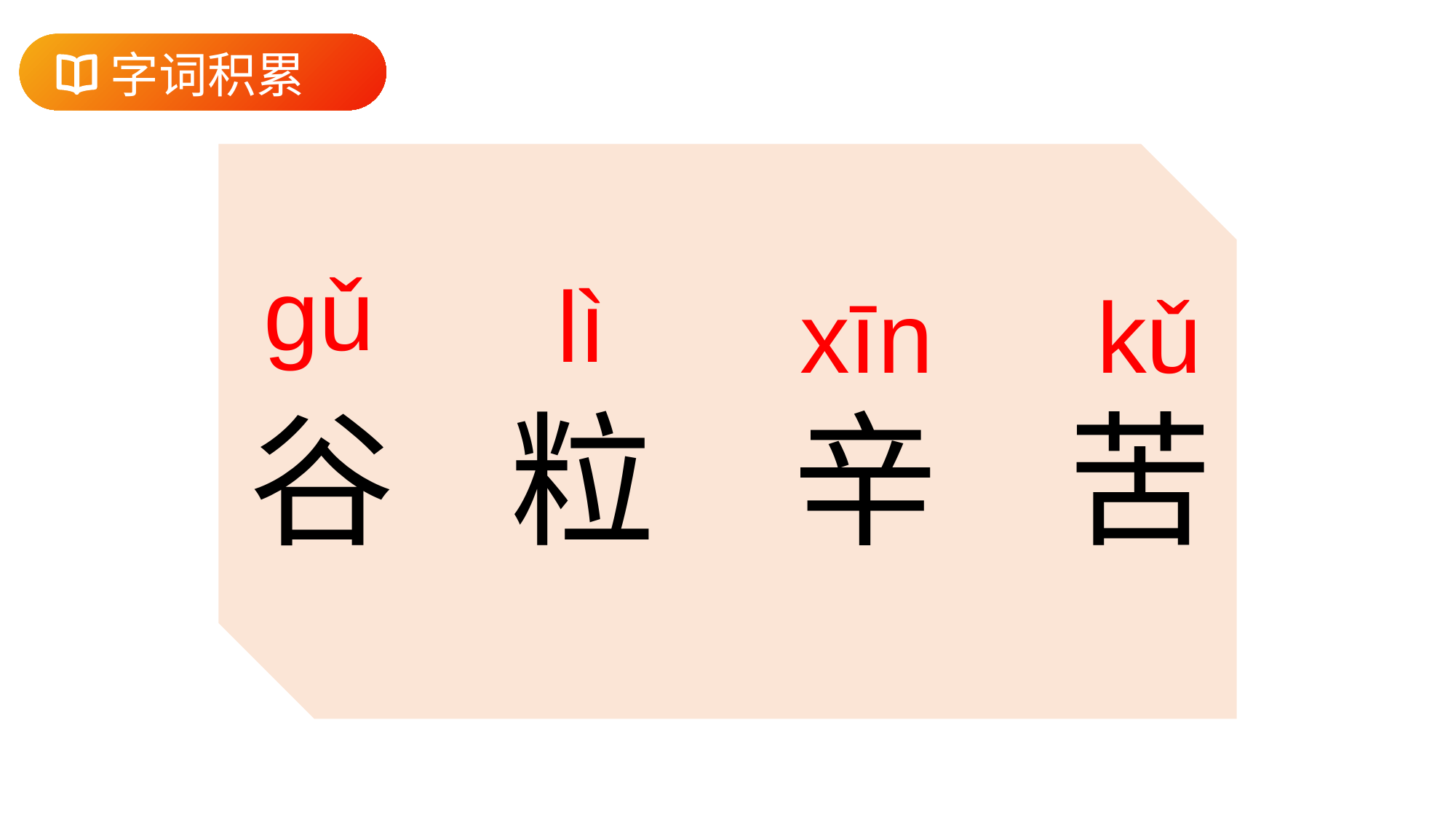

字词积累

ɡǔ
lì
xīn
kǔ
谷
粒
辛
苦